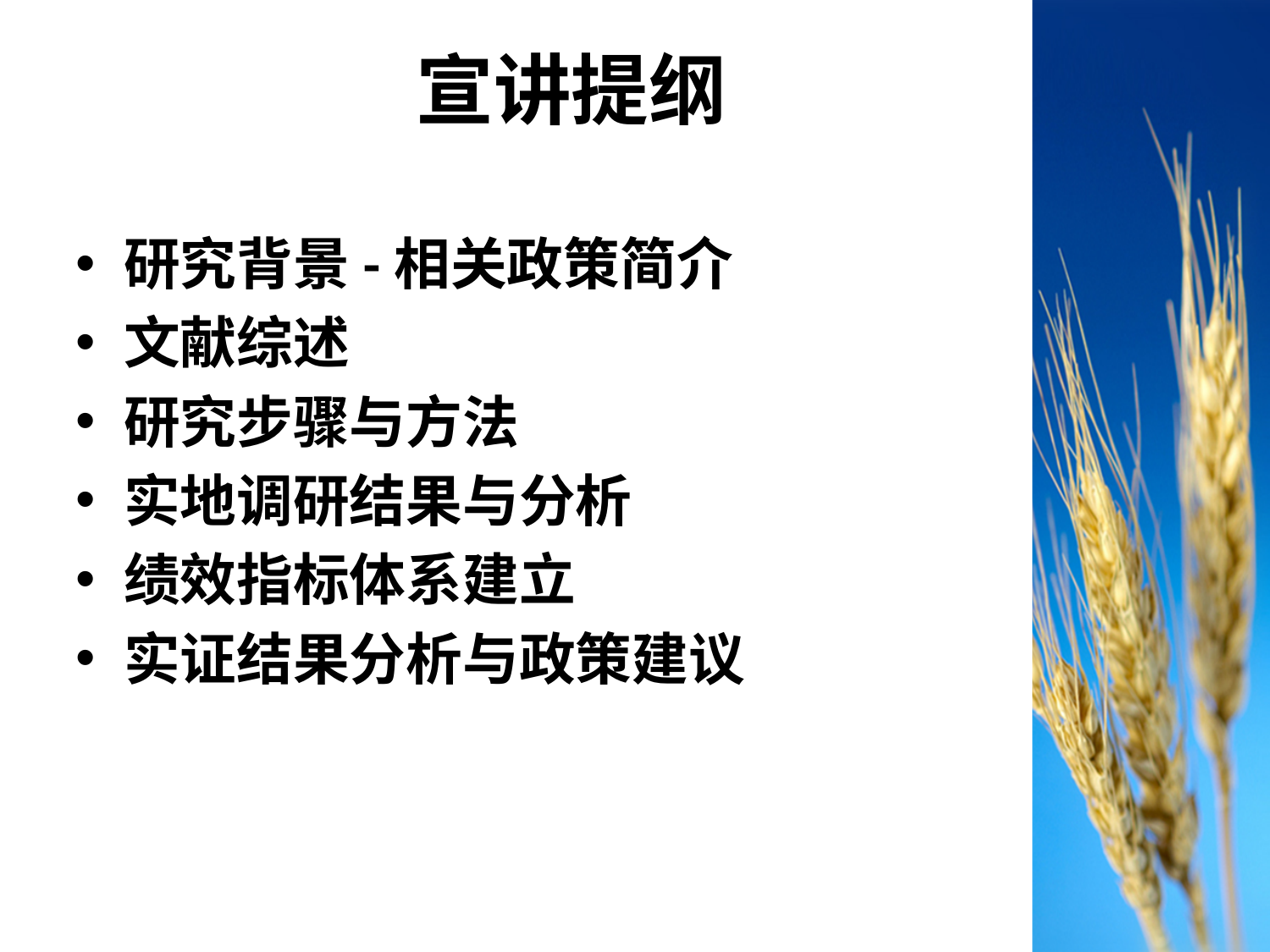

# 宣讲提纲
研究背景-相关政策简介
文献综述
研究步骤与方法
实地调研结果与分析
绩效指标体系建立
实证结果分析与政策建议